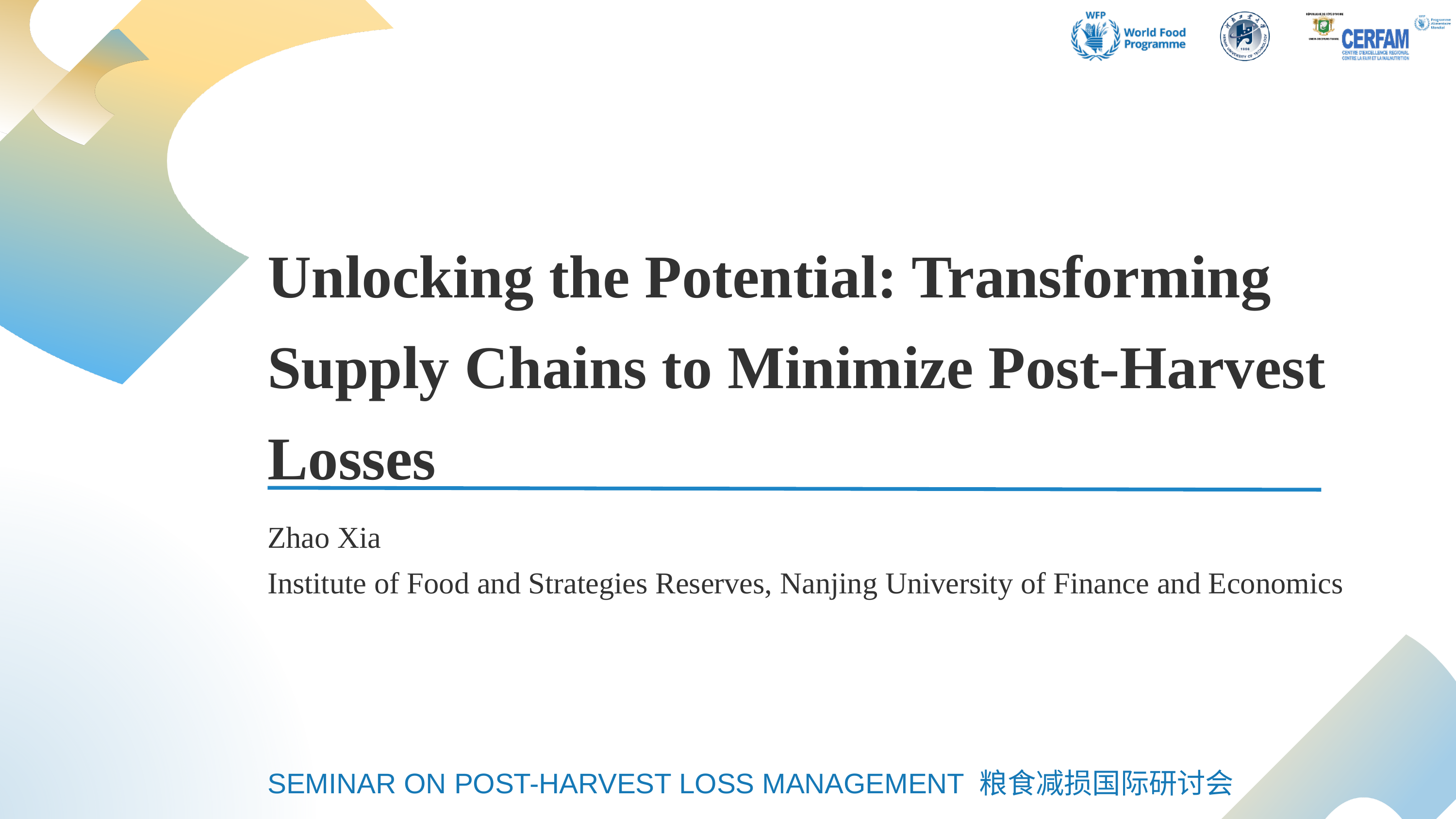

Unlocking the Potential: Transforming  Supply Chains to Minimize Post-Harvest Losses

Zhao Xia
Institute of Food and Strategies Reserves, Nanjing University of Finance and Economics

SEMINAR ON POST-HARVEST LOSS MANAGEMENT 粮食减损国际研讨会